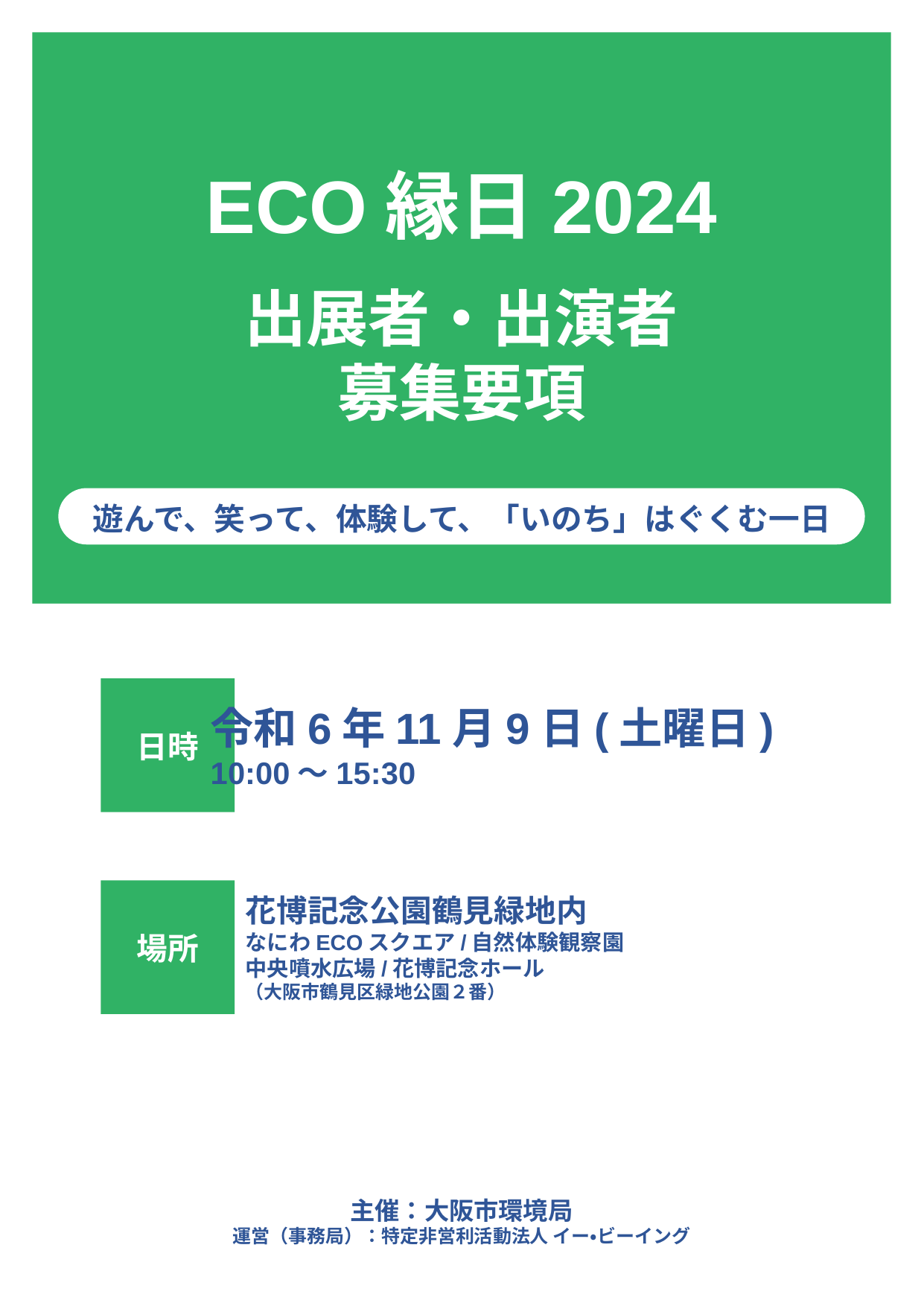

ECO縁日2024
出展者・出演者
募集要項

遊んで、笑って、体験して、「いのち」はぐくむ一日

令和6年11月9日(土曜日)
10:00～15:30
日時

花博記念公園鶴見緑地内
なにわECOスクエア/自然体験観察園
中央噴水広場/花博記念ホール
（大阪市鶴見区緑地公園２番）
場所
主催：大阪市環境局
運営（事務局）：特定非営利活動法人 イー・ビーイング